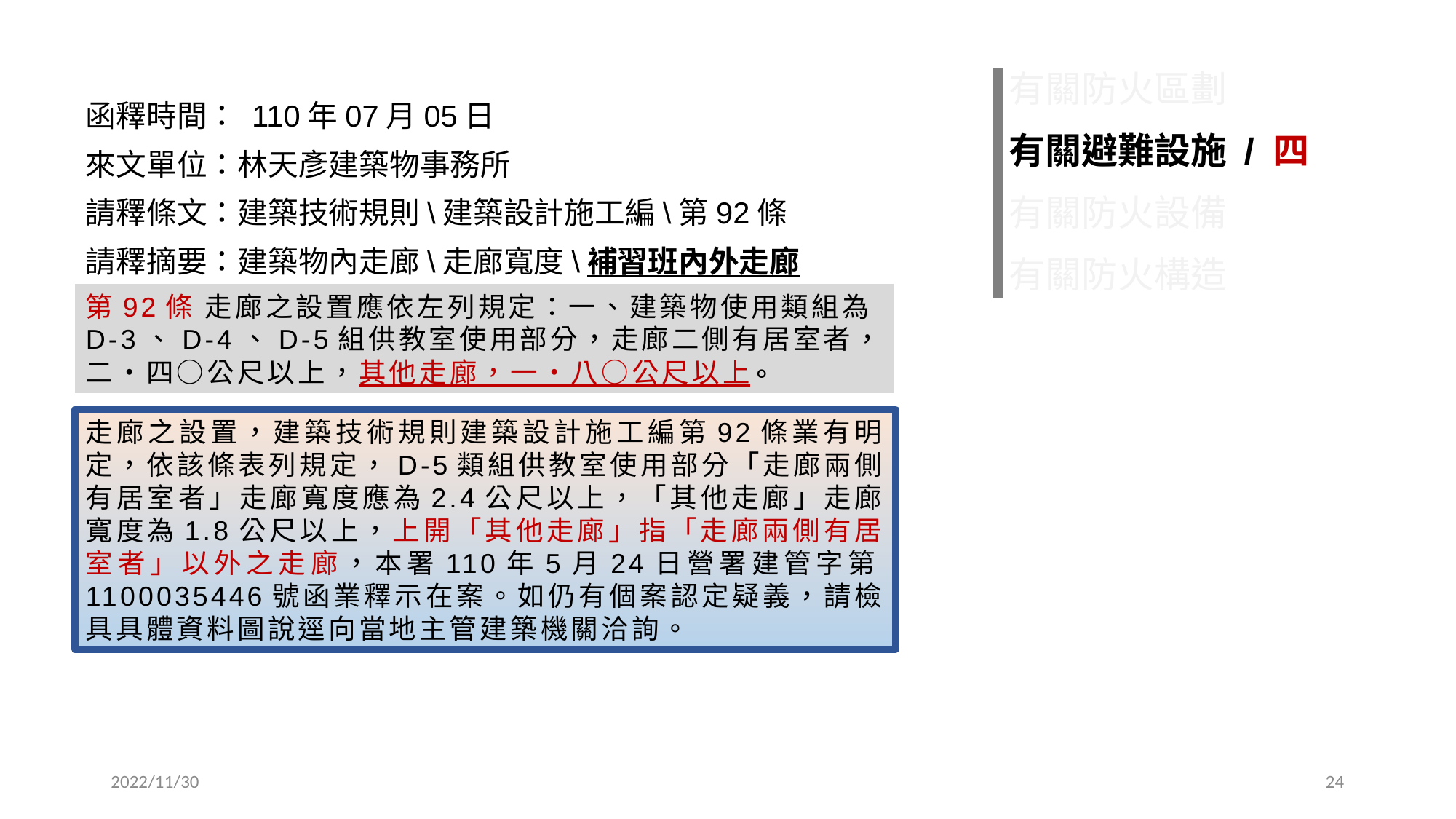

有關防火區劃
有關避難設施 / 四
有關防火設備
有關防火構造

函釋時間： 110年07月05日
來文單位：林天彥建築物事務所
請釋條文：建築技術規則\建築設計施工編\第92條
請釋摘要：建築物內走廊\走廊寬度\補習班內外走廊
第92條 走廊之設置應依左列規定：一、建築物使用類組為D-3、D-4、D-5組供教室使用部分，走廊二側有居室者，二‧四○公尺以上，其他走廊，一‧八○公尺以上∘
走廊之設置，建築技術規則建築設計施工編第92條業有明定，依該條表列規定，D-5類組供教室使用部分「走廊兩側有居室者」走廊寬度應為2.4公尺以上，「其他走廊」走廊寬度為1.8公尺以上，上開「其他走廊」指「走廊兩側有居室者」以外之走廊，本署110年5月24日營署建管字第1100035446號函業釋示在案。如仍有個案認定疑義，請檢具具體資料圖說逕向當地主管建築機關洽詢。
2022/11/30
24